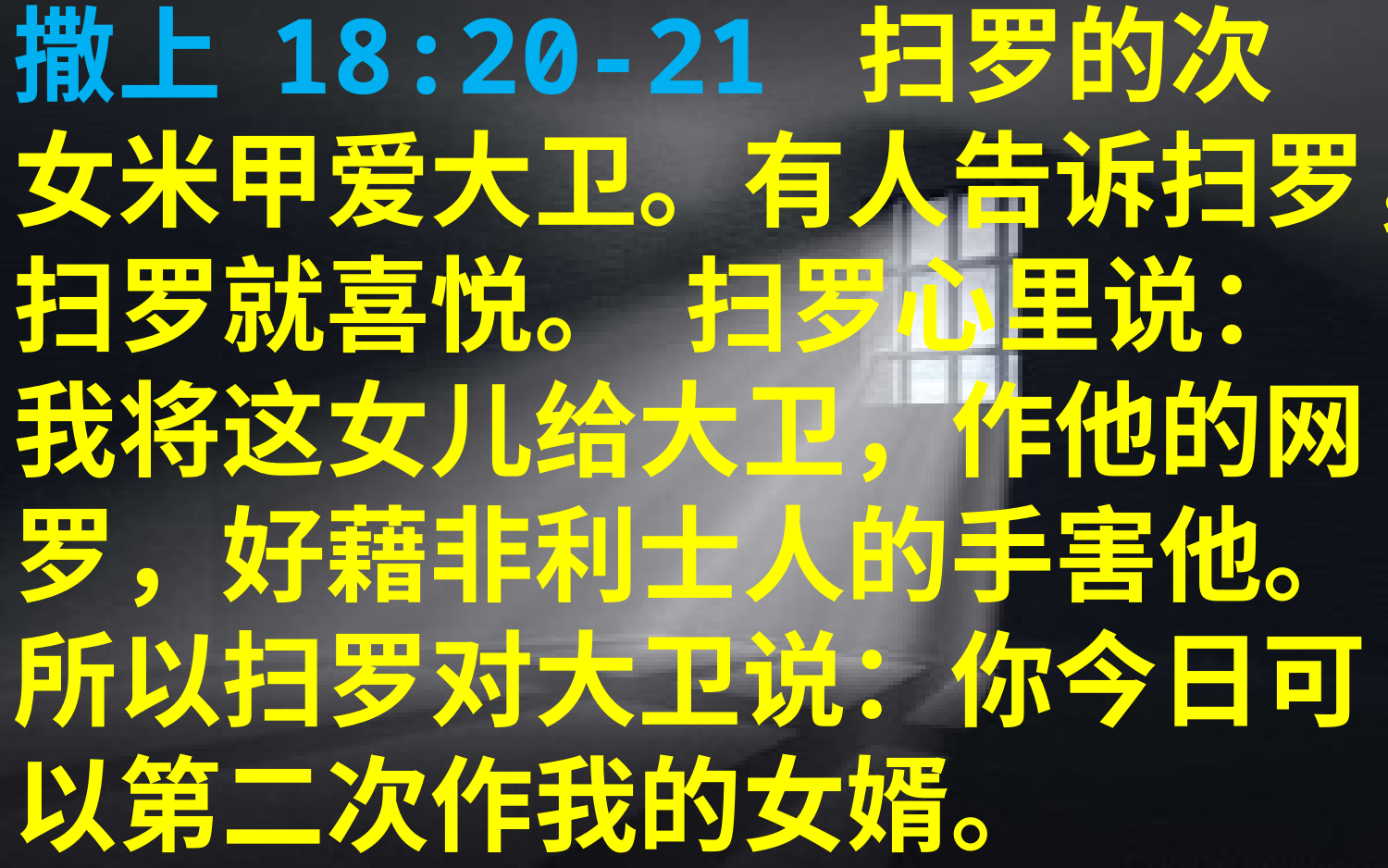

撒上 18:20-21 扫罗的次女米甲爱大卫。有人告诉扫罗，扫罗就喜悦。  扫罗心里说：我将这女儿给大卫，作他的网罗，好藉非利士人的手害他。所以扫罗对大卫说：你今日可以第二次作我的女婿。